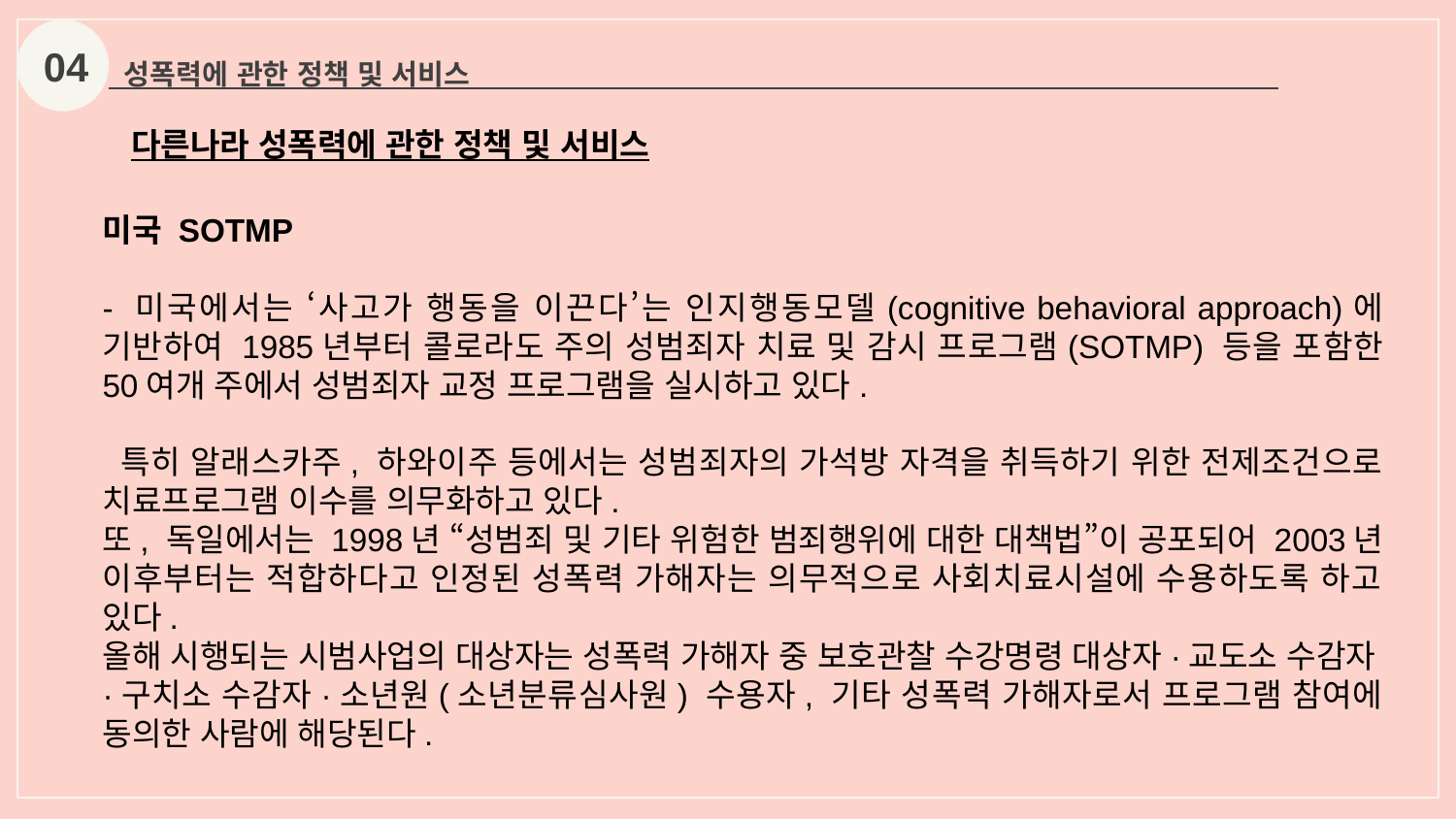

04
성폭력에 관한 정책 및 서비스
다른나라 성폭력에 관한 정책 및 서비스
미국 SOTMP

- 미국에서는 ‘사고가 행동을 이끈다’는 인지행동모델(cognitive behavioral approach)에 기반하여 1985년부터 콜로라도 주의 성범죄자 치료 및 감시 프로그램(SOTMP) 등을 포함한 50여개 주에서 성범죄자 교정 프로그램을 실시하고 있다.

 특히 알래스카주, 하와이주 등에서는 성범죄자의 가석방 자격을 취득하기 위한 전제조건으로 치료프로그램 이수를 의무화하고 있다.
또, 독일에서는 1998년 “성범죄 및 기타 위험한 범죄행위에 대한 대책법”이 공포되어 2003년 이후부터는 적합하다고 인정된 성폭력 가해자는 의무적으로 사회치료시설에 수용하도록 하고 있다.
올해 시행되는 시범사업의 대상자는 성폭력 가해자 중 보호관찰 수강명령 대상자·교도소 수감자·구치소 수감자·소년원(소년분류심사원) 수용자, 기타 성폭력 가해자로서 프로그램 참여에 동의한 사람에 해당된다.